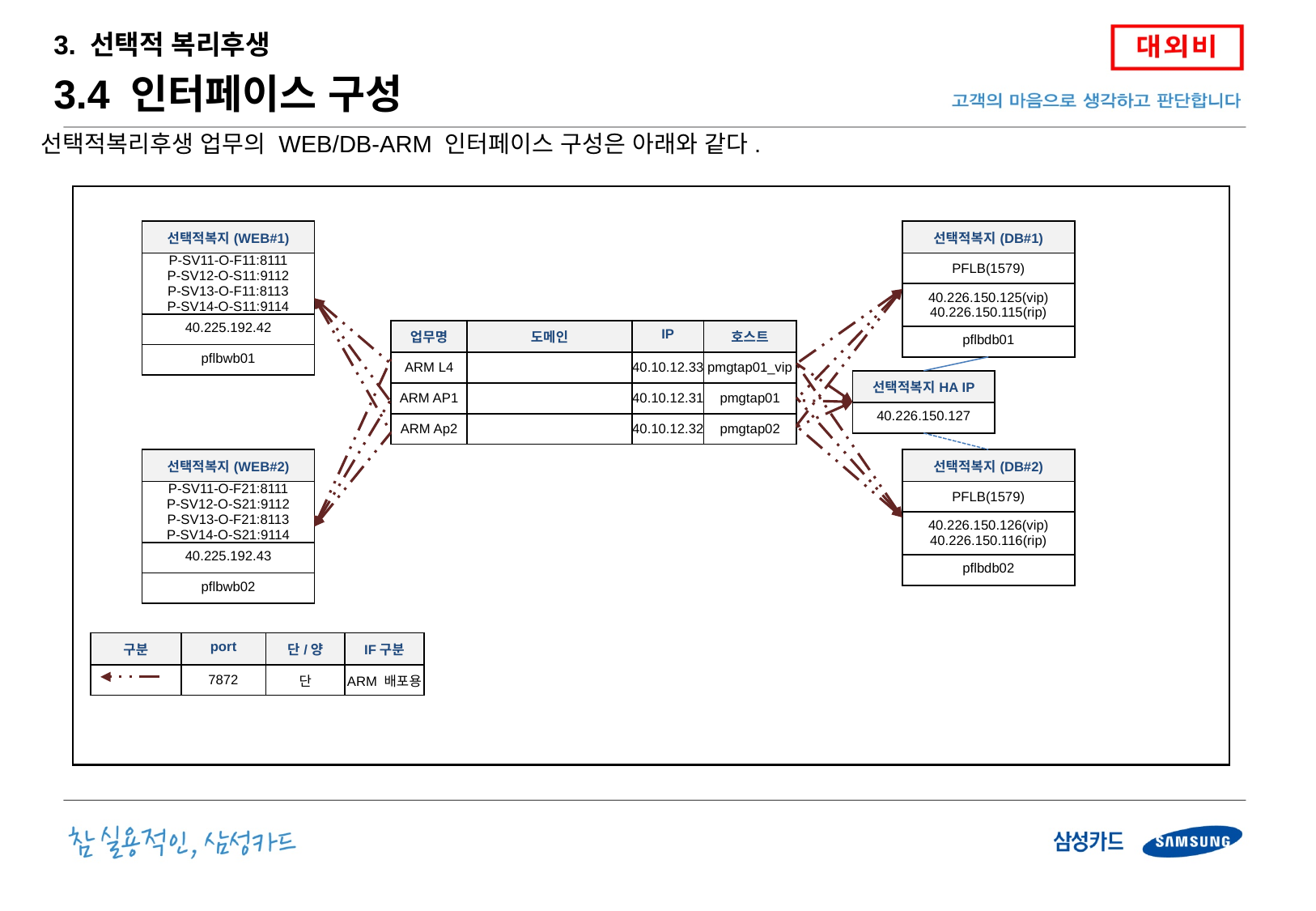

3. 선택적 복리후생
3.4 인터페이스 구성
선택적복리후생 업무의 WEB/DB-ARM 인터페이스 구성은 아래와 같다.

| 선택적복지(WEB#1) |
| --- |
| P-SV11-O-F11:8111 P-SV12-O-S11:9112 P-SV13-O-F11:8113 P-SV14-O-S11:9114 |
| 40.225.192.42 |
| pflbwb01 |
| 선택적복지(DB#1) |
| --- |
| PFLB(1579) |
| 40.226.150.125(vip) 40.226.150.115(rip) |
| pflbdb01 |
| 업무명 | 도메인 | IP | 호스트 |
| --- | --- | --- | --- |
| ARM L4 |  | 40.10.12.33 | pmgtap01\_vip |
| ARM AP1 |  | 40.10.12.31 | pmgtap01 |
| ARM Ap2 |  | 40.10.12.32 | pmgtap02 |
| 선택적복지HA IP |
| --- |
| 40.226.150.127 |
| 선택적복지(WEB#2) |
| --- |
| P-SV11-O-F21:8111 P-SV12-O-S21:9112 P-SV13-O-F21:8113 P-SV14-O-S21:9114 |
| 40.225.192.43 |
| pflbwb02 |
| 선택적복지(DB#2) |
| --- |
| PFLB(1579) |
| 40.226.150.126(vip) 40.226.150.116(rip) |
| pflbdb02 |
| 구분 | port | 단/양 | IF구분 |
| --- | --- | --- | --- |
|  | 7872 | 단 | ARM 배포용 |